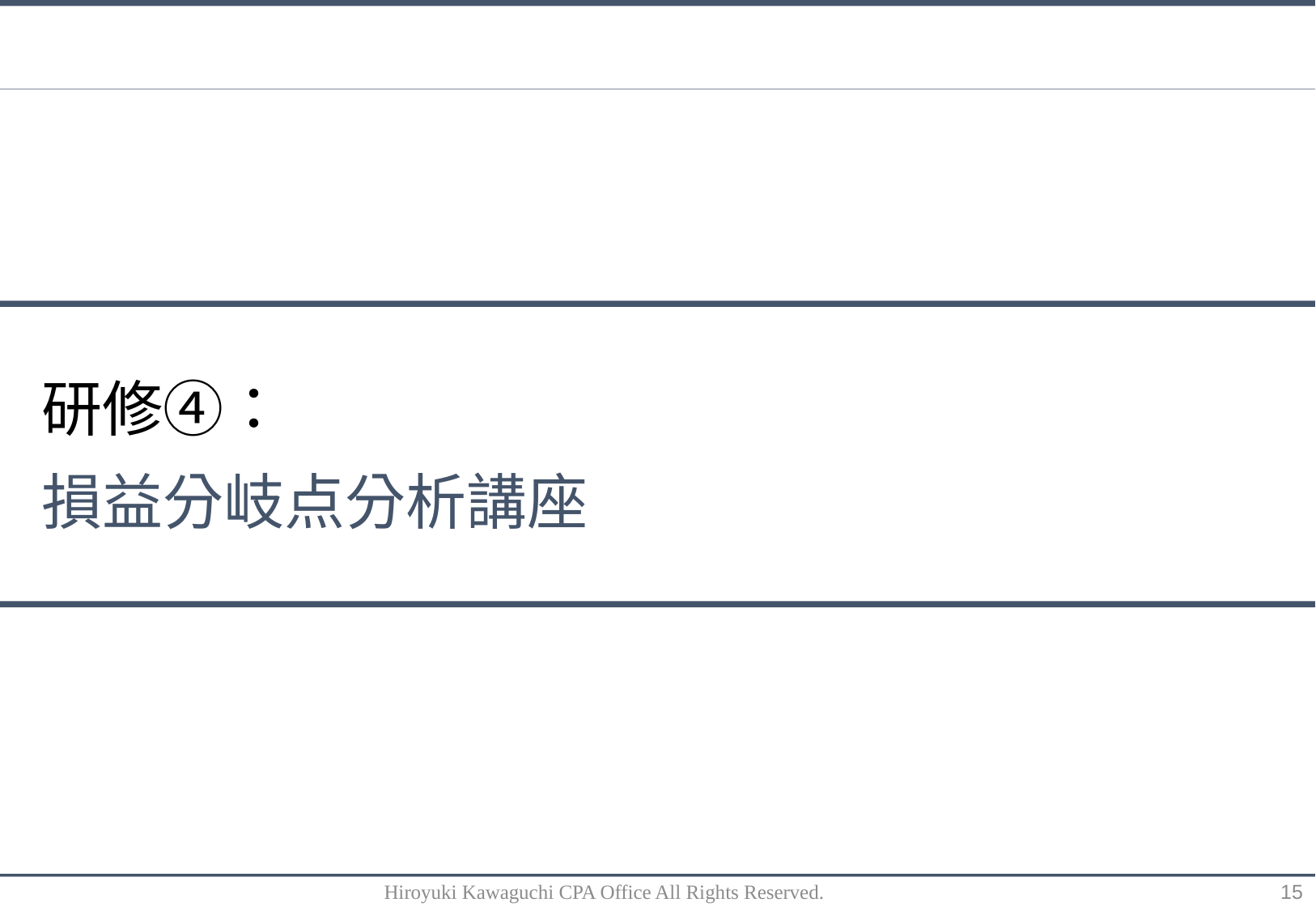

研修④：
損益分岐点分析講座
Hiroyuki Kawaguchi CPA Office All Rights Reserved.
15